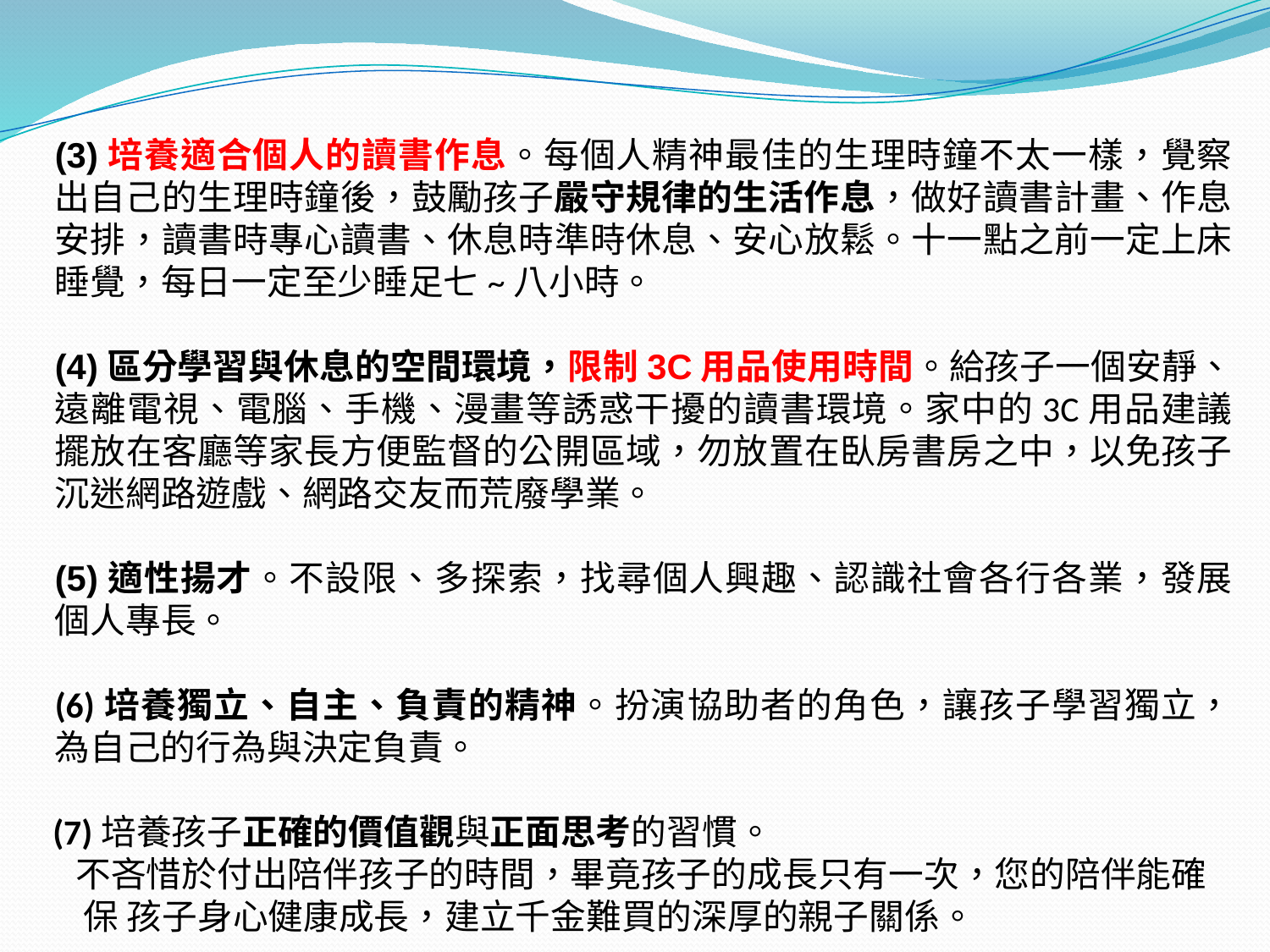

(3)培養適合個人的讀書作息。每個人精神最佳的生理時鐘不太一樣，覺察出自己的生理時鐘後，鼓勵孩子嚴守規律的生活作息，做好讀書計畫、作息安排，讀書時專心讀書、休息時準時休息、安心放鬆。十一點之前一定上床睡覺，每日一定至少睡足七~八小時。

(4)區分學習與休息的空間環境，限制3C用品使用時間。給孩子一個安靜、遠離電視、電腦、手機、漫畫等誘惑干擾的讀書環境。家中的3C用品建議擺放在客廳等家長方便監督的公開區域，勿放置在臥房書房之中，以免孩子沉迷網路遊戲、網路交友而荒廢學業。

(5)適性揚才。不設限、多探索，找尋個人興趣、認識社會各行各業，發展個人專長。

(6)培養獨立、自主、負責的精神。扮演協助者的角色，讓孩子學習獨立，為自己的行為與決定負責。

     (7)培養孩子正確的價值觀與正面思考的習慣。
       不吝惜於付出陪伴孩子的時間，畢竟孩子的成長只有一次，您的陪伴能確
        保 孩子身心健康成長，建立千金難買的深厚的親子關係。